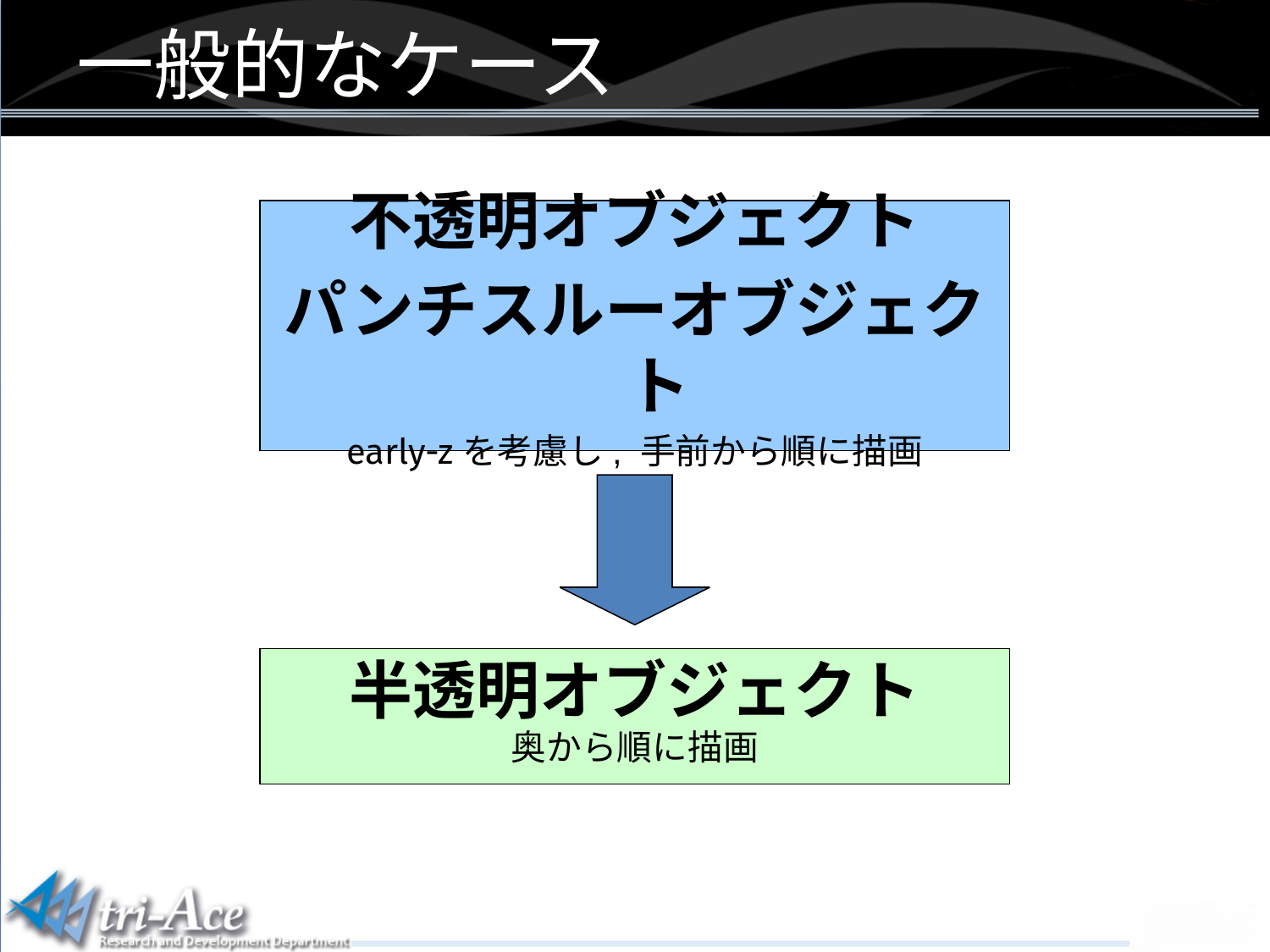

一般的なケース
不透明オブジェクト
パンチスルーオブジェクト
early-zを考慮し, 手前から順に描画

半透明オブジェクト
奥から順に描画